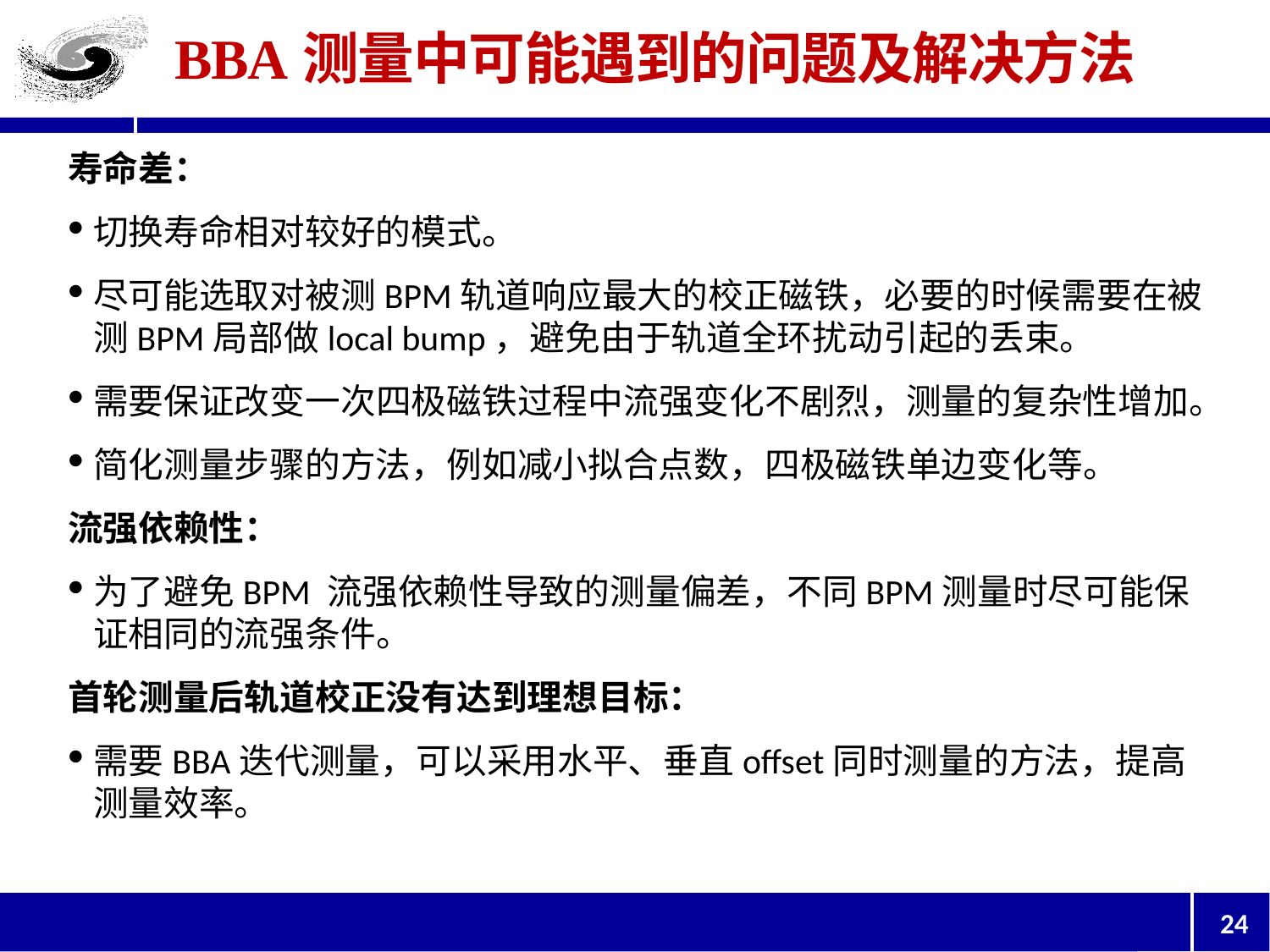

# BBA测量中可能遇到的问题及解决方法

寿命差：
切换寿命相对较好的模式。
尽可能选取对被测BPM轨道响应最大的校正磁铁，必要的时候需要在被测BPM局部做local bump，避免由于轨道全环扰动引起的丢束。
需要保证改变一次四极磁铁过程中流强变化不剧烈，测量的复杂性增加。
简化测量步骤的方法，例如减小拟合点数，四极磁铁单边变化等。
流强依赖性：
为了避免BPM 流强依赖性导致的测量偏差，不同BPM测量时尽可能保证相同的流强条件。
首轮测量后轨道校正没有达到理想目标：
需要BBA迭代测量，可以采用水平、垂直offset同时测量的方法，提高测量效率。